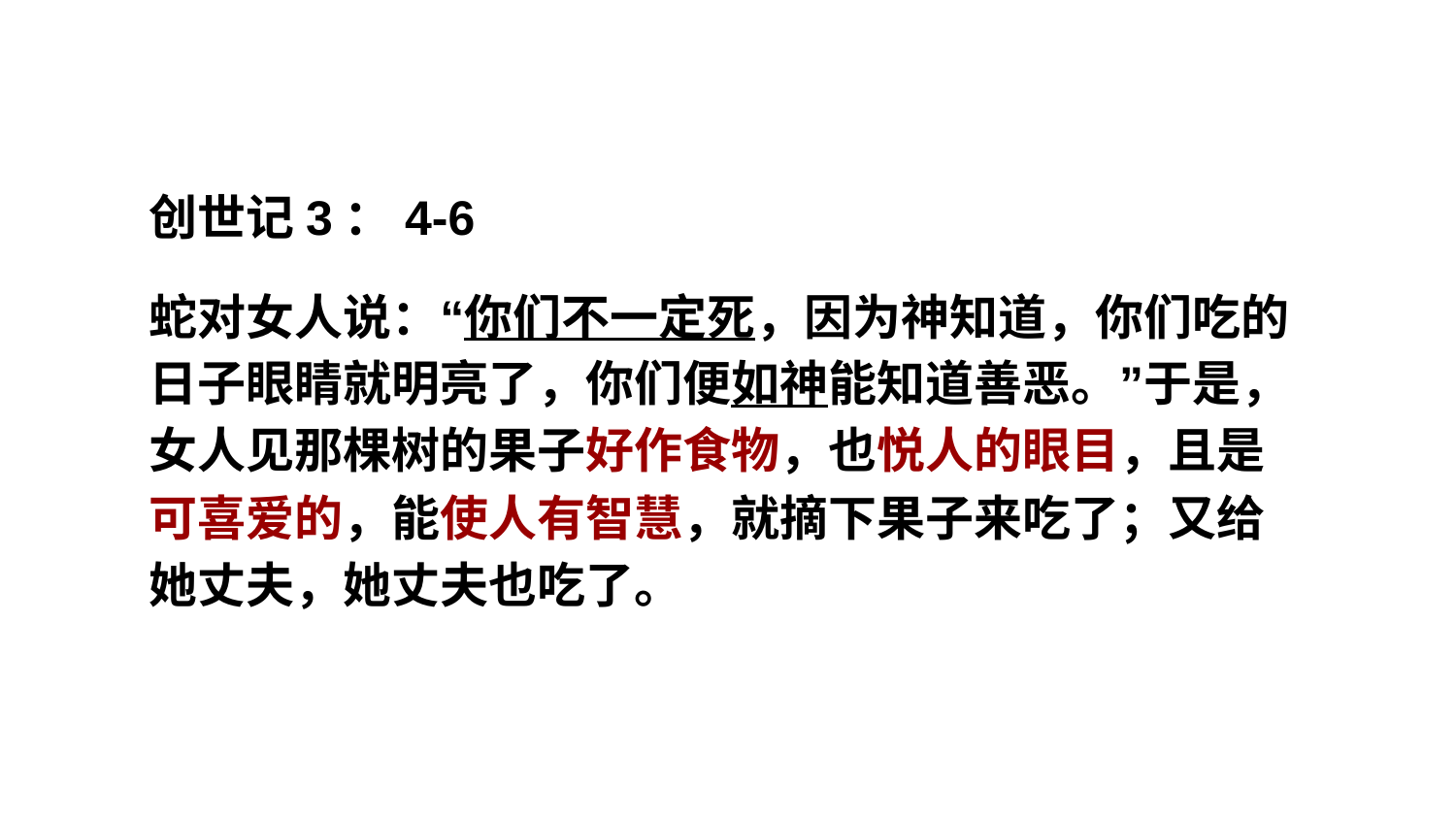

#
创世记3：4-6
蛇对女人说：“你们不一定死，因为神知道，你们吃的日子眼睛就明亮了，你们便如神能知道善恶。”于是，女人见那棵树的果子好作食物，也悦人的眼目，且是可喜爱的，能使人有智慧，就摘下果子来吃了；又给她丈夫，她丈夫也吃了。